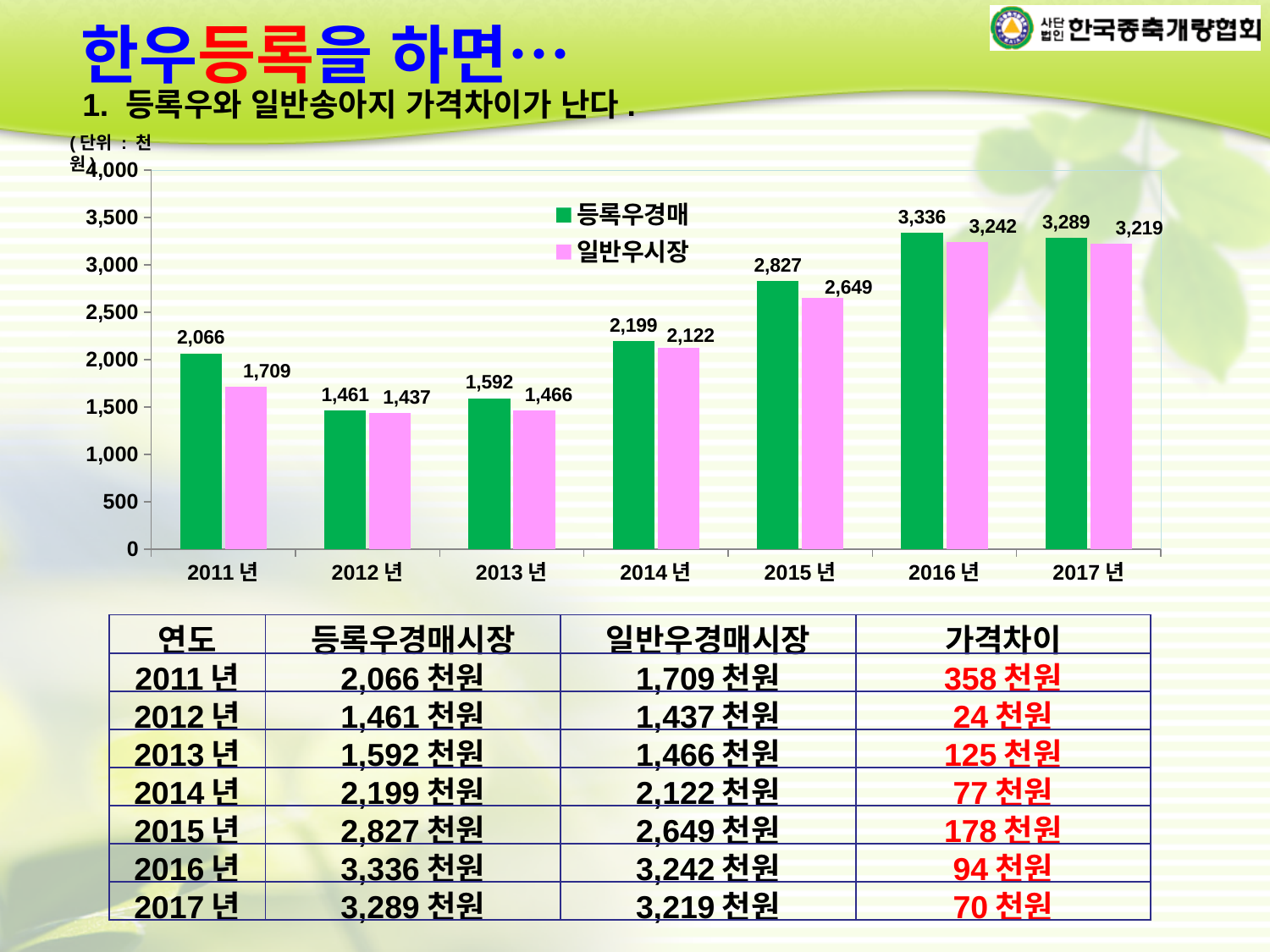

한우등록을 하면…
1. 등록우와 일반송아지 가격차이가 난다.
(단위 : 천원)

### Chart

| Category | 등록우경매 | 일반우시장 |
|---|---|---|
| 2011년 | 2066.0 | 1709.0 |
| 2012년 | 1461.0 | 1437.0 |
| 2013년 | 1592.0 | 1466.0 |
| 2014년 | 2199.0 | 2122.0 |
| 2015년 | 2827.0 | 2649.0 |
| 2016년 | 3336.0 | 3242.0 |
| 2017년 | 3289.0 | 3219.0 |
| 연도 | 등록우경매시장 | 일반우경매시장 | 가격차이 |
| --- | --- | --- | --- |
| 2011년 | 2,066천원 | 1,709천원 | 358천원 |
| 2012년 | 1,461천원 | 1,437천원 | 24천원 |
| 2013년 | 1,592천원 | 1,466천원 | 125천원 |
| 2014년 | 2,199천원 | 2,122천원 | 77천원 |
| 2015년 | 2,827천원 | 2,649천원 | 178천원 |
| 2016년 | 3,336천원 | 3,242천원 | 94천원 |
| 2017년 | 3,289천원 | 3,219천원 | 70천원 |